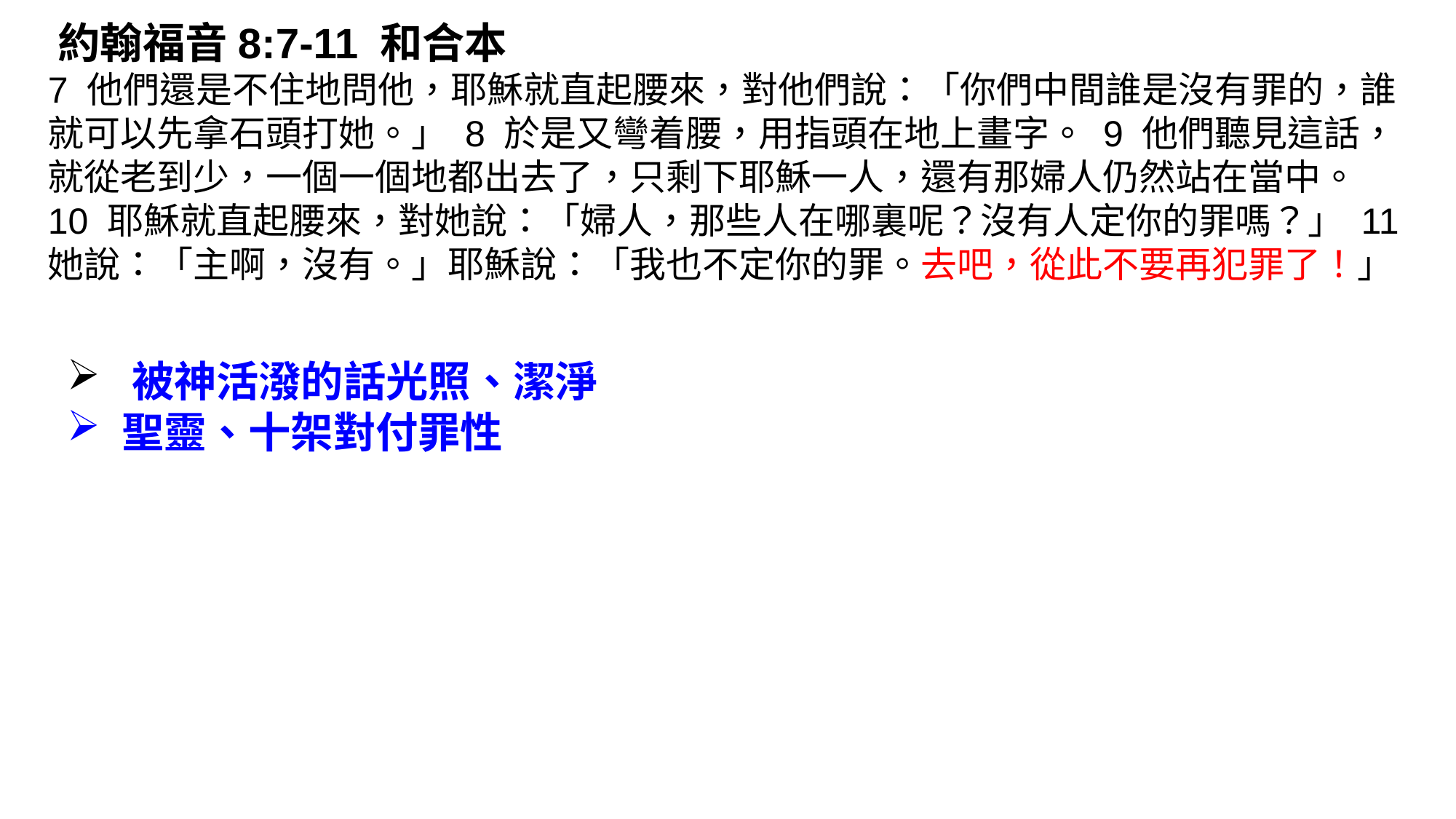

‪約翰福音‬8:7-11 和合本
7 他們還是不住地問他，耶穌就直起腰來，對他們說：「你們中間誰是沒有罪的，誰就可以先拿石頭打她。」 8 於是又彎着腰，用指頭在地上畫字。 9 他們聽見這話，就從老到少，一個一個地都出去了，只剩下耶穌一人，還有那婦人仍然站在當中。 10 耶穌就直起腰來，對她說：「婦人，那些人在哪裏呢？沒有人定你的罪嗎？」 11 她說：「主啊，沒有。」耶穌說：「我也不定你的罪。去吧，從此不要再犯罪了！」
‪被神活潑的話光照、潔淨
聖靈、十架對付罪性